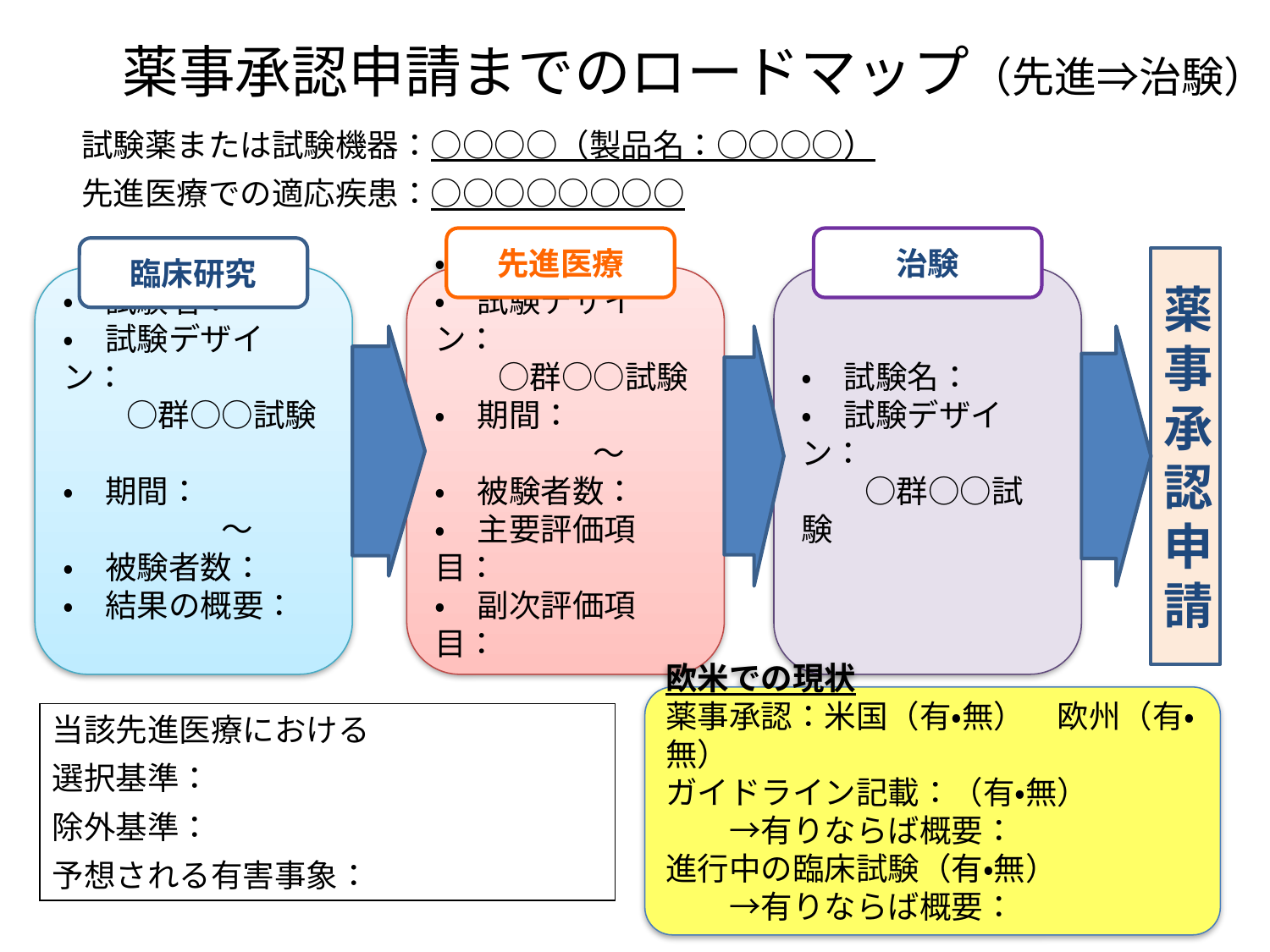

薬事承認申請までのロードマップ（先進⇒治験）
試験薬または試験機器：○○○○（製品名：○○○○）
先進医療での適応疾患：○○○○○○○○
先進医療
治験
臨床研究
薬事承認申請

・　試験名：
・　試験デザイン：
　　○群○○試験
・　期間：
　　　　　～
・　被験者数：
・　結果の概要：

・　試験名：
・　試験デザイン：
　　○群○○試験
・　期間：
　　　　　～
・　被験者数：
・　主要評価項目：
・　副次評価項目：

・　試験名：
・　試験デザイン：
　　○群○○試験

欧米での現状
薬事承認：米国（有・無）　欧州（有・無）
ガイドライン記載：（有・無）
　　→有りならば概要：
進行中の臨床試験（有・無）
　　→有りならば概要：
当該先進医療における
選択基準：
除外基準：
予想される有害事象：